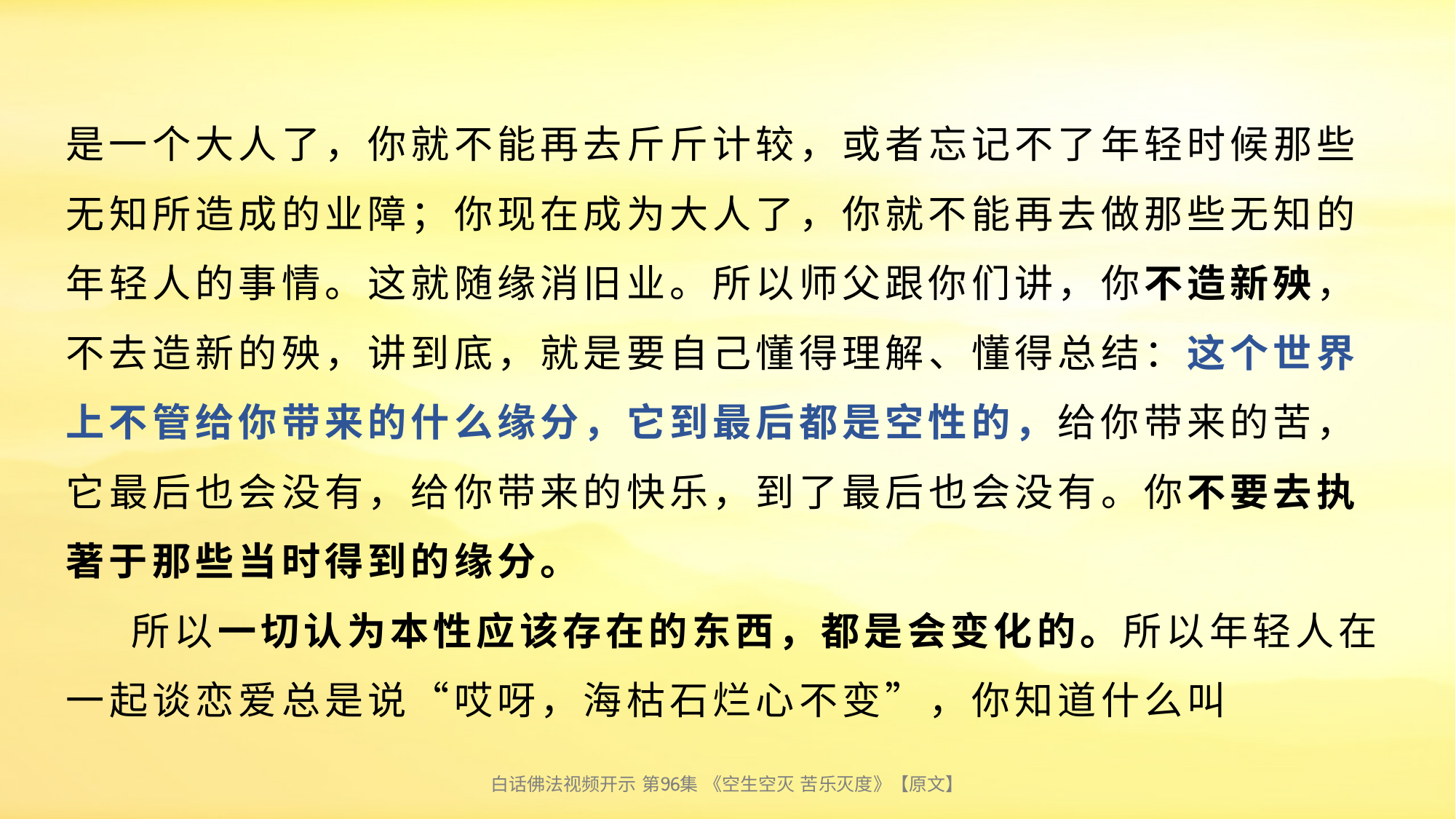

# 是一个大人了，你就不能再去斤斤计较，或者忘记不了年轻时候那些无知所造成的业障；你现在成为大人了，你就不能再去做那些无知的年轻人的事情。这就随缘消旧业。所以师父跟你们讲，你不造新殃，不去造新的殃，讲到底，就是要自己懂得理解、懂得总结：这个世界上不管给你带来的什么缘分，它到最后都是空性的，给你带来的苦，它最后也会没有，给你带来的快乐，到了最后也会没有。你不要去执著于那些当时得到的缘分。 所以一切认为本性应该存在的东西，都是会变化的。所以年轻人在一起谈恋爱总是说“哎呀，海枯石烂心不变”，你知道什么叫
白话佛法视频开示 第96集 《空生空灭 苦乐灭度》【原文】